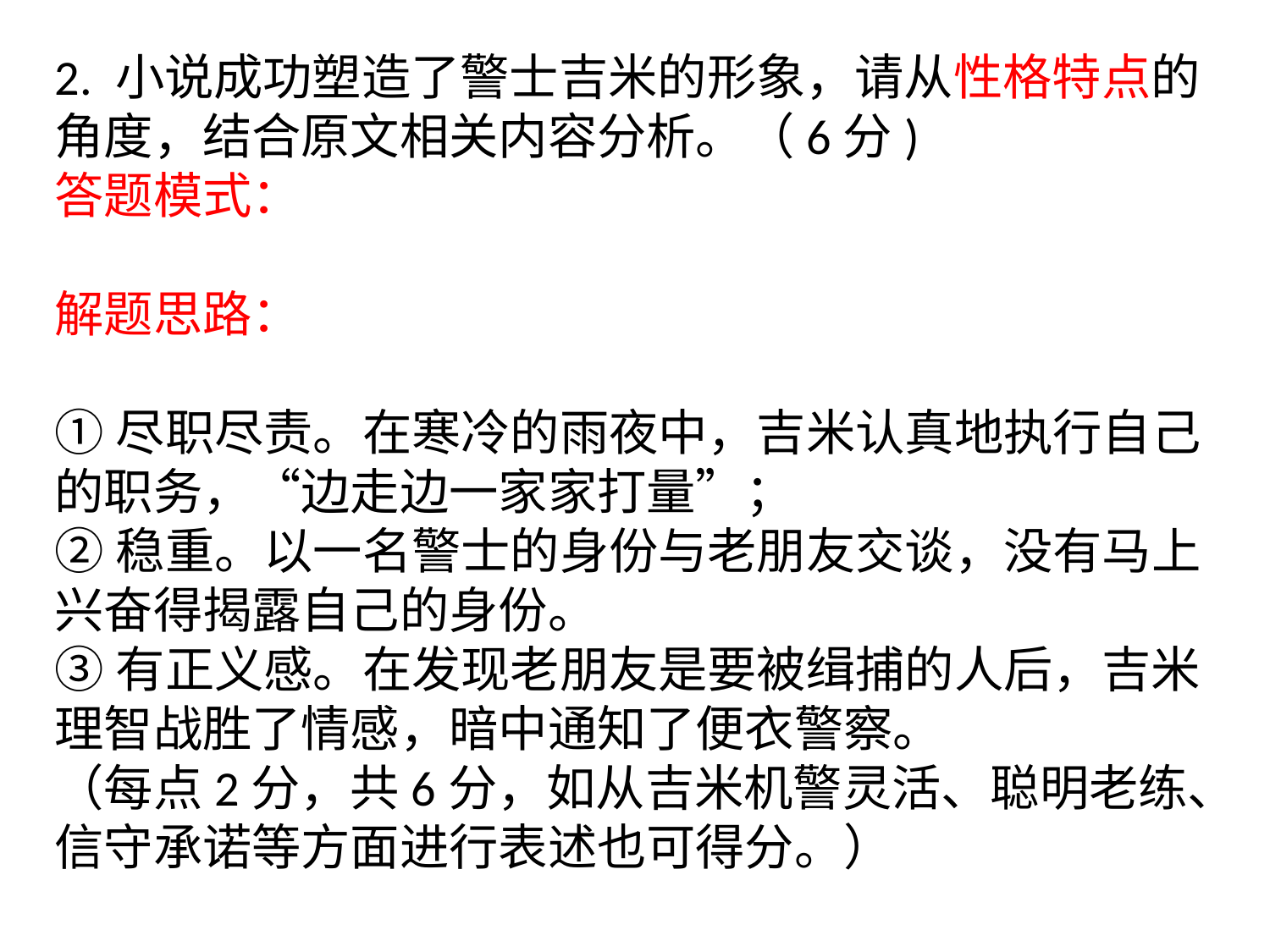

2. 小说成功塑造了警士吉米的形象，请从性格特点的角度，结合原文相关内容分析。（6分)
答题模式：

解题思路：

①尽职尽责。在寒冷的雨夜中，吉米认真地执行自己的职务，“边走边一家家打量”；
②稳重。以一名警士的身份与老朋友交谈，没有马上兴奋得揭露自己的身份。
③有正义感。在发现老朋友是要被缉捕的人后，吉米理智战胜了情感，暗中通知了便衣警察。
（每点2分，共6分，如从吉米机警灵活、聪明老练、信守承诺等方面进行表述也可得分。）